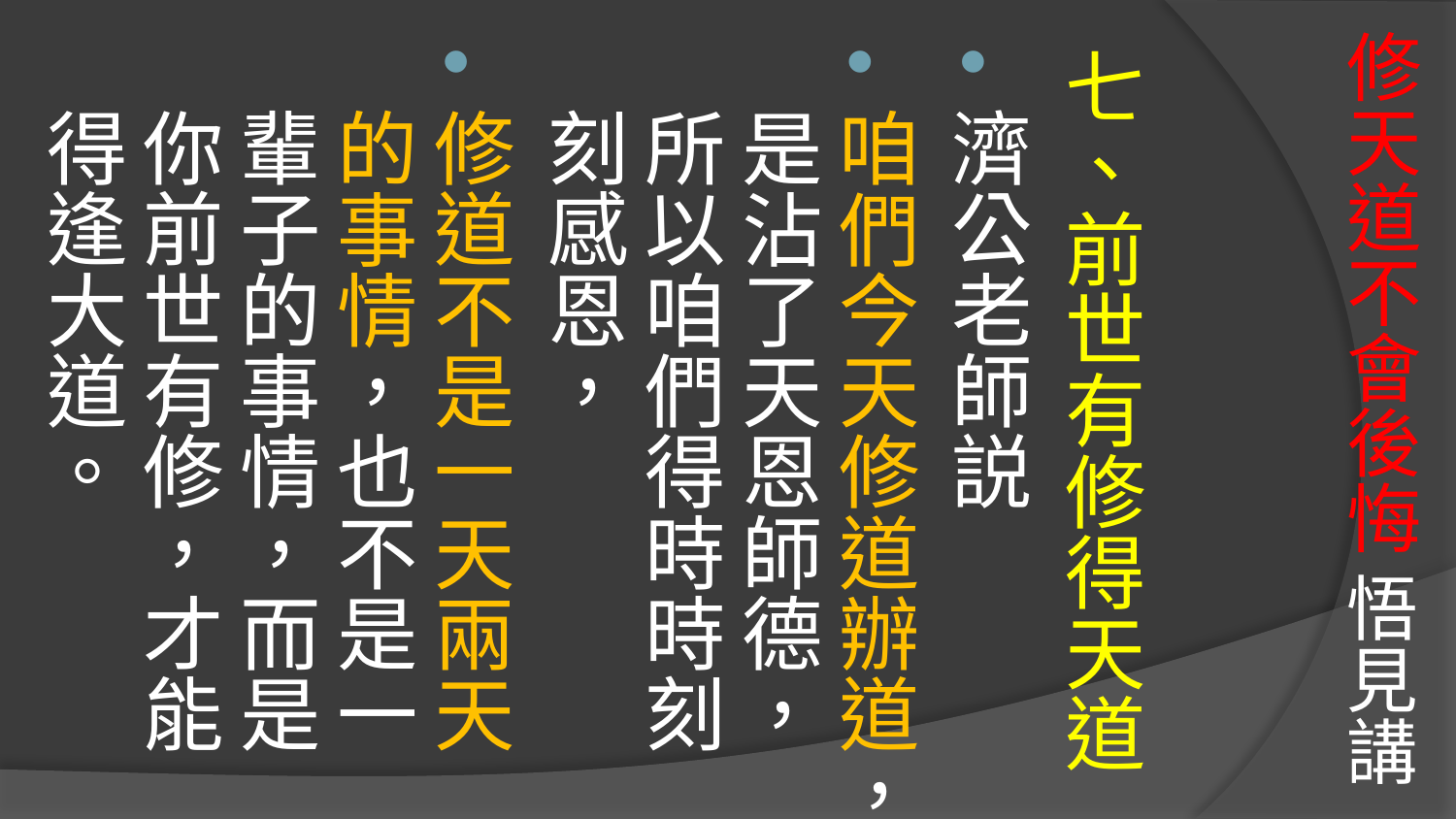

# 修天道不會後悔 悟見講
七、前世有修得天道
濟公老師説
咱們今天修道辦道，是沾了天恩師德，所以咱們得時時刻刻感恩，
修道不是一天兩天的事情，也不是一輩子的事情，而是你前世有修，才能得逢大道。